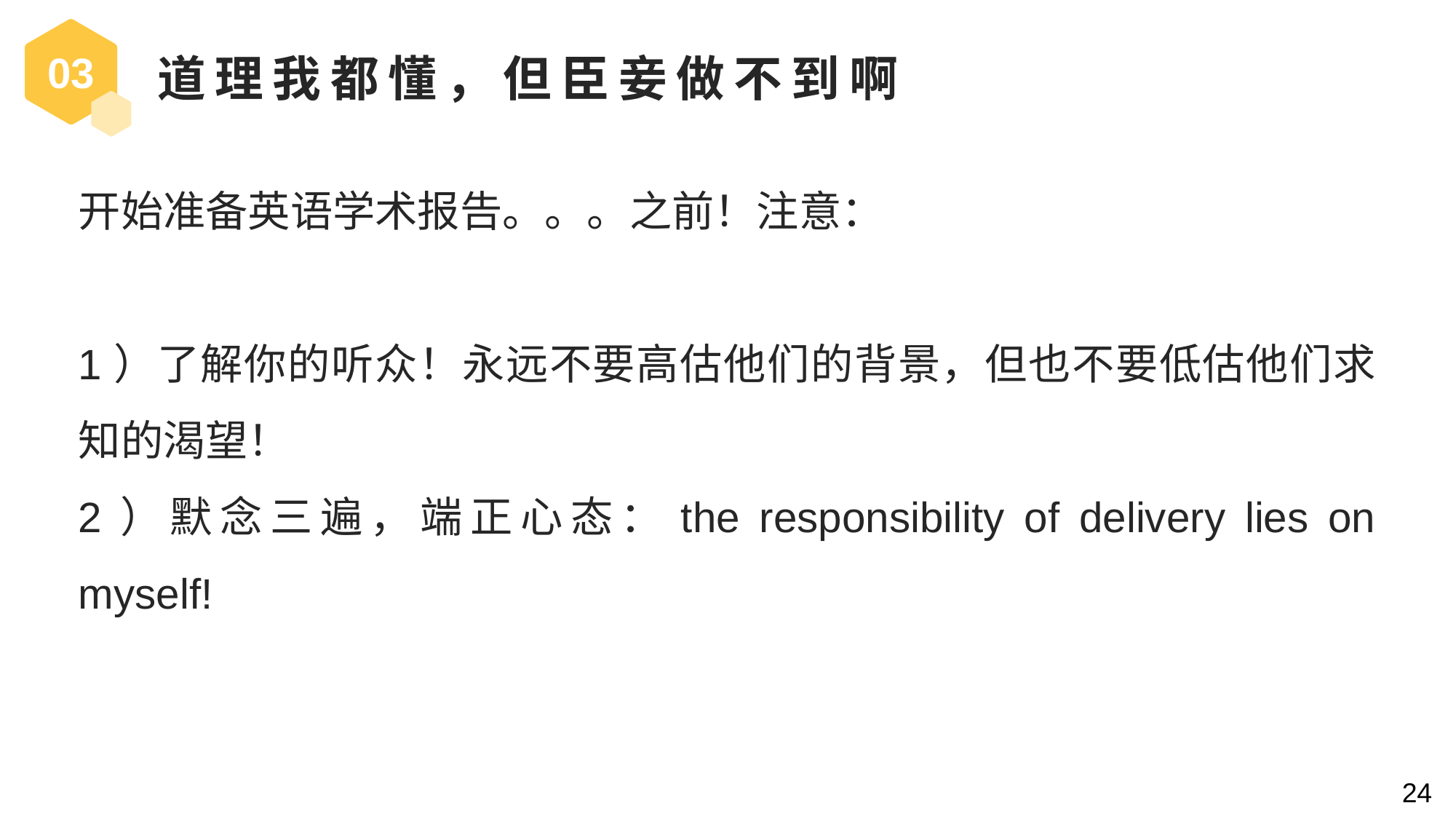

03
道理我都懂，但臣妾做不到啊

开始准备英语学术报告。。。之前！注意：

1）了解你的听众！永远不要高估他们的背景，但也不要低估他们求知的渴望！
2）默念三遍，端正心态：the responsibility of delivery lies on myself!

24